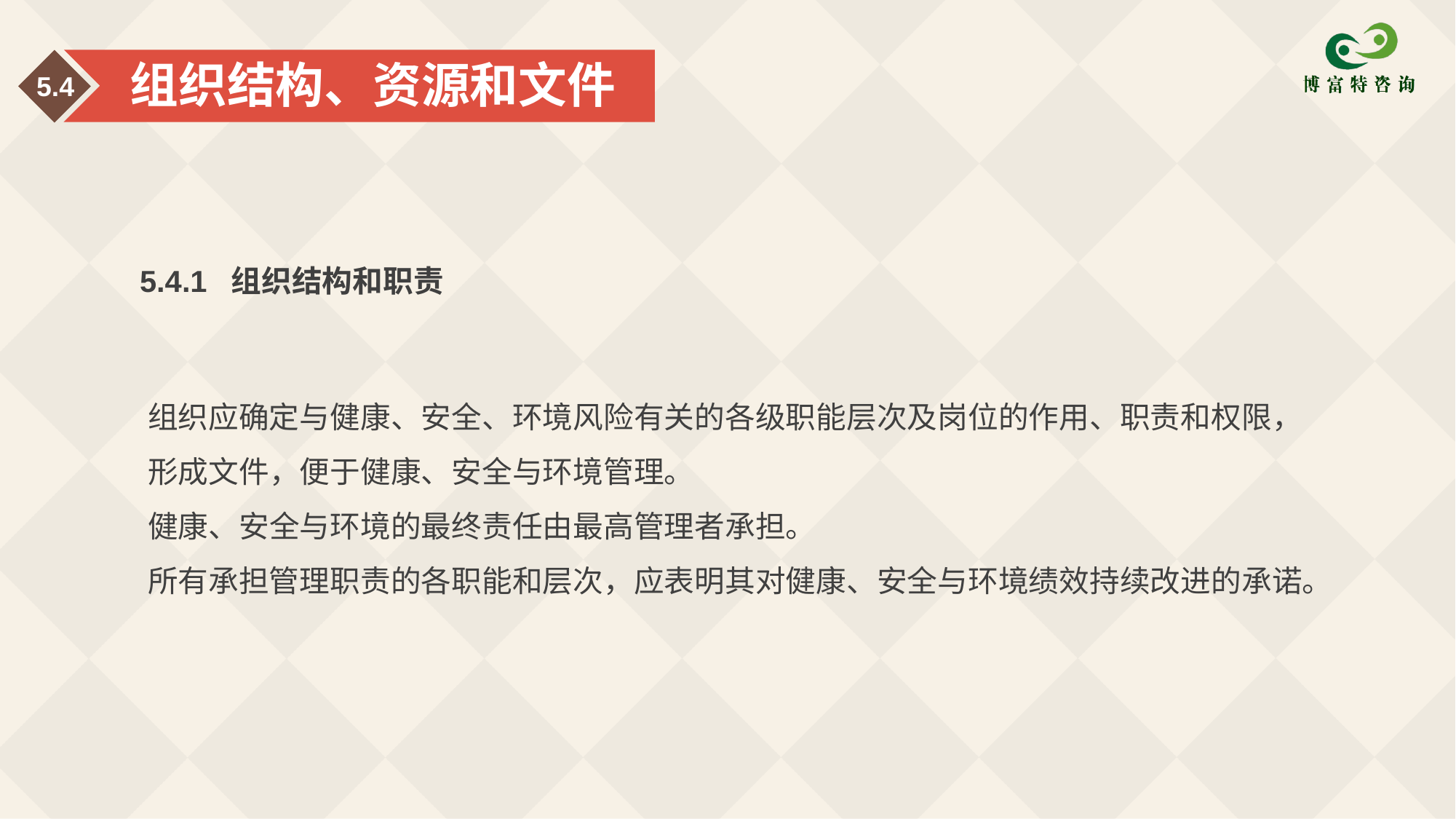

组织结构、资源和文件

5.4
5.4.1  组织结构和职责
组织应确定与健康、安全、环境风险有关的各级职能层次及岗位的作用、职责和权限，形成文件，便于健康、安全与环境管理。
健康、安全与环境的最终责任由最高管理者承担。
所有承担管理职责的各职能和层次，应表明其对健康、安全与环境绩效持续改进的承诺。